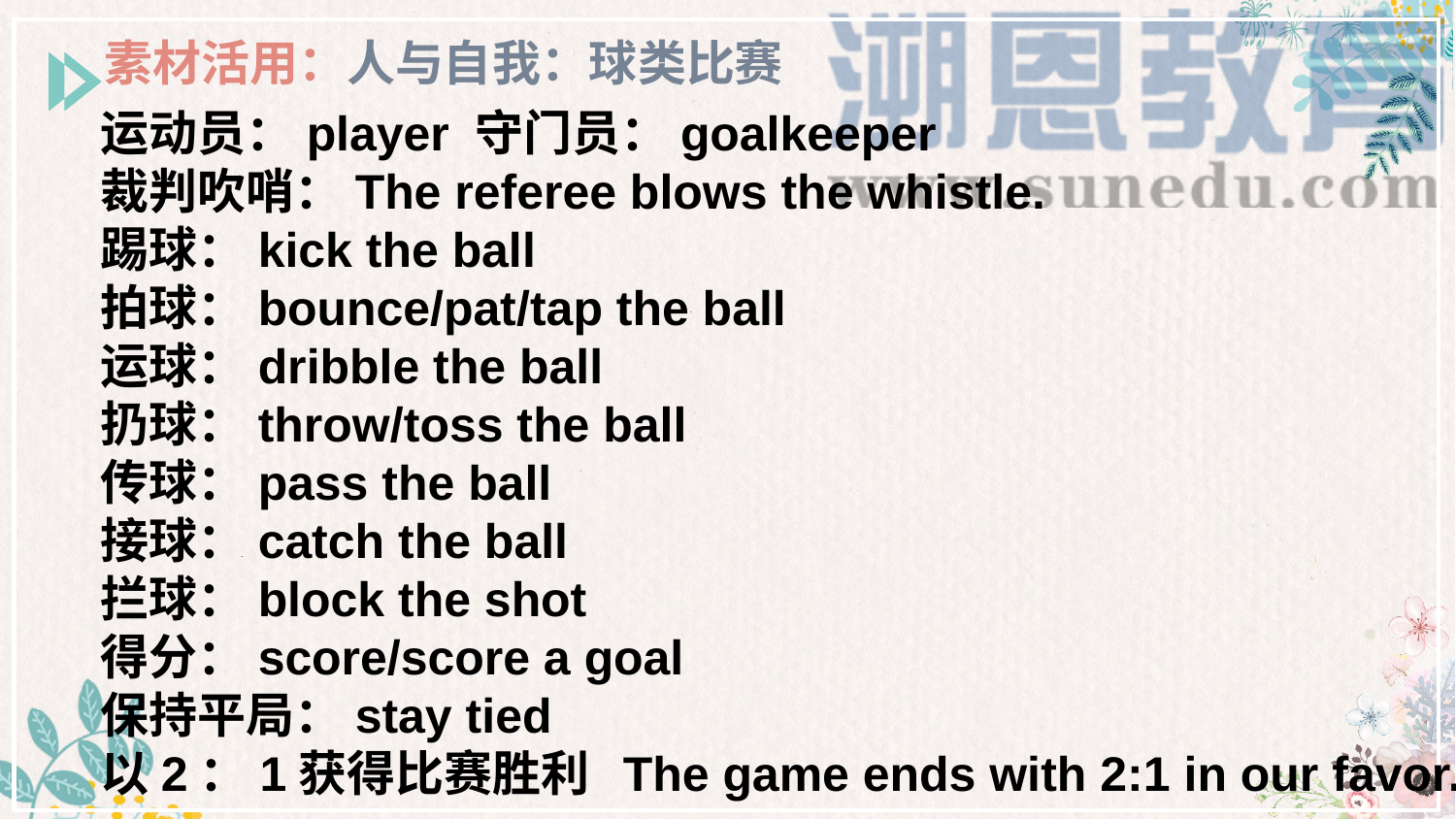

素材活用：人与自我：球类比赛
运动员：player 守门员：goalkeeper
裁判吹哨：The referee blows the whistle.
踢球：kick the ball
拍球：bounce/pat/tap the ball
运球：dribble the ball
扔球：throw/toss the ball
传球：pass the ball
接球：catch the ball
拦球：block the shot
得分：score/score a goal
保持平局：stay tied
以2：1获得比赛胜利  The game ends with 2:1 in our favor.